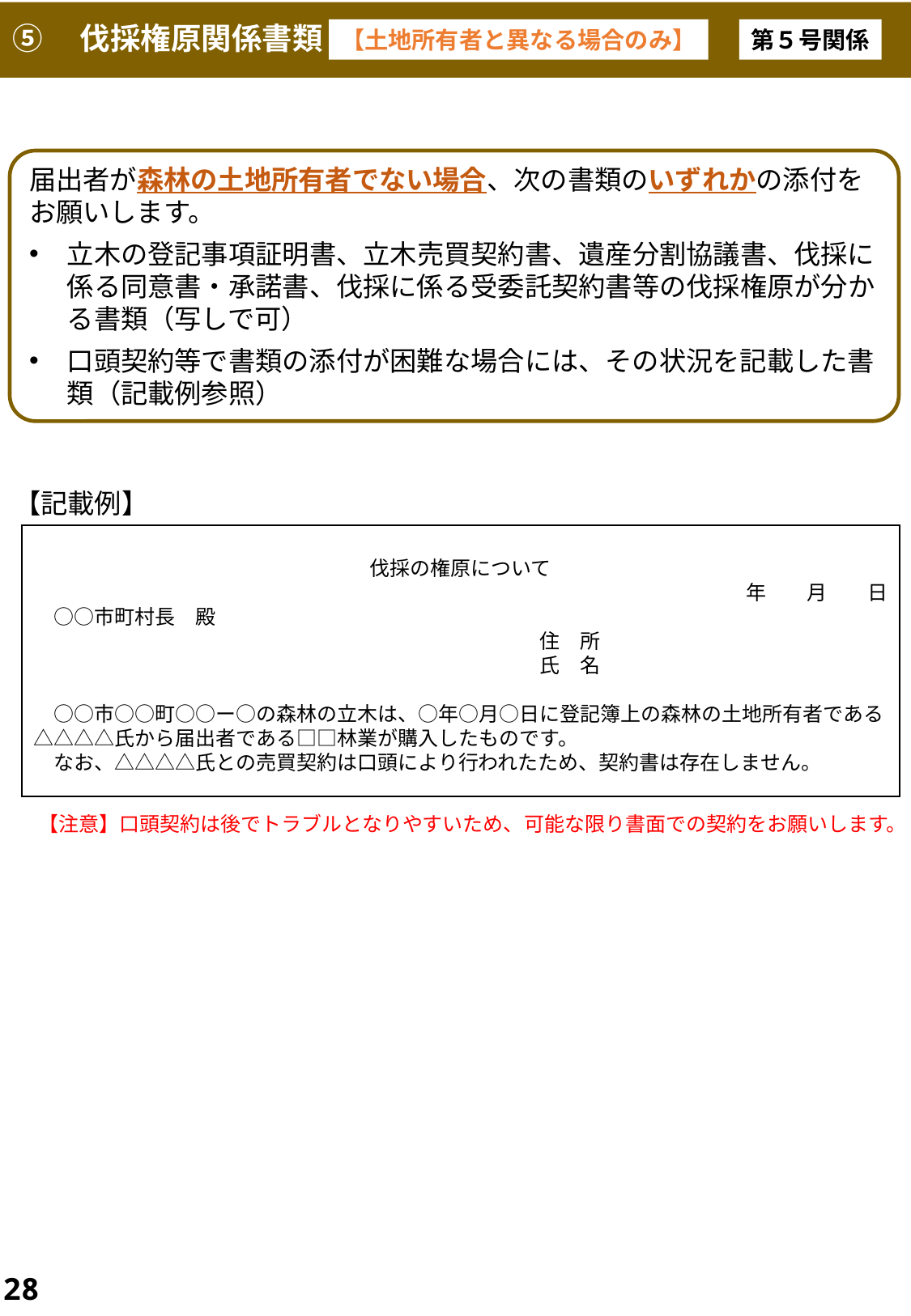

# ⑤　伐採権原関係書類
【土地所有者と異なる場合のみ】
第５号関係
規§9Ⅲ⑤,長P2-2-⑺,課P1-⑵-キ,
マP13-（キ）
届出者が森林の土地所有者でない場合、次の書類のいずれかの添付をお願いします。
立木の登記事項証明書、立木売買契約書、遺産分割協議書、伐採に係る同意書・承諾書、伐採に係る受委託契約書等の伐採権原が分かる書類（写しで可）
口頭契約等で書類の添付が困難な場合には、その状況を記載した書類（記載例参照）
【記載例】

伐採の権原について
年　　月　　日
　○○市町村長　殿
　住　所
　氏　名

　○○市○○町○○ー○の森林の立木は、○年○月○日に登記簿上の森林の土地所有者である△△△△氏から届出者である□□林業が購入したものです。
　なお、△△△△氏との売買契約は口頭により行われたため、契約書は存在しません。

【注意】口頭契約は後でトラブルとなりやすいため、可能な限り書面での契約をお願いします。
28